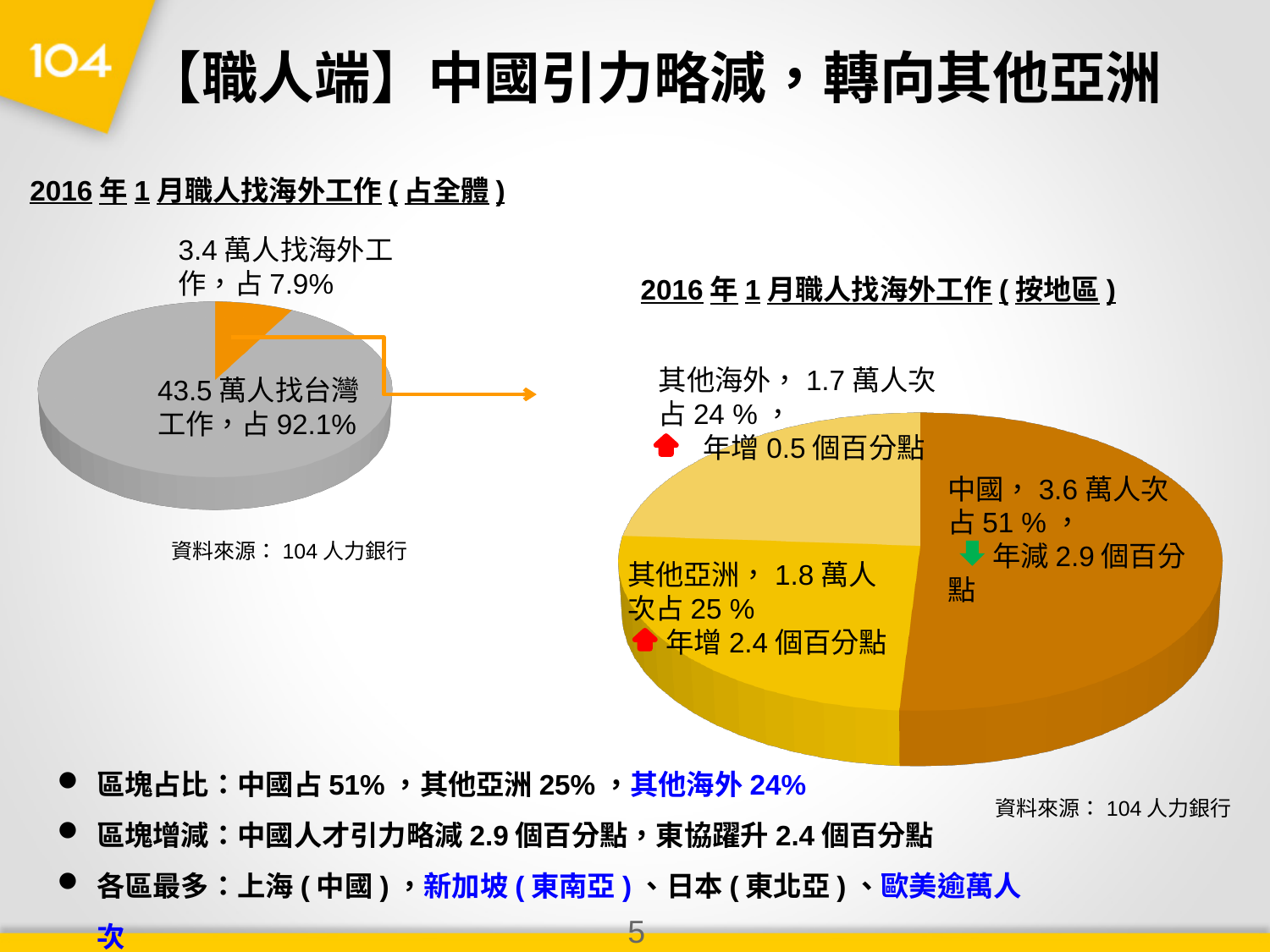

【職人端】中國引力略減，轉向其他亞洲
2016年1月職人找海外工作(占全體)
3.4萬人找海外工作，占7.9%

[unsupported chart]

2016年1月職人找海外工作(按地區)

[unsupported chart]

其他海外，1.7萬人次占24 %，
      年增0.5個百分點
43.5萬人找台灣工作，占92.1%

中國，3.6萬人次
占51 %，
      年減2.9個百分點

資料來源：104人力銀行

其他亞洲，1.8萬人次占25 %
     年增2.4個百分點

區塊占比：中國占51%，其他亞洲25%，其他海外24%
區塊增減：中國人才引力略減2.9個百分點，東協躍升2.4個百分點
各區最多：上海(中國)，新加坡(東南亞)、日本(東北亞)、歐美逾萬人次
資料來源：104人力銀行
51